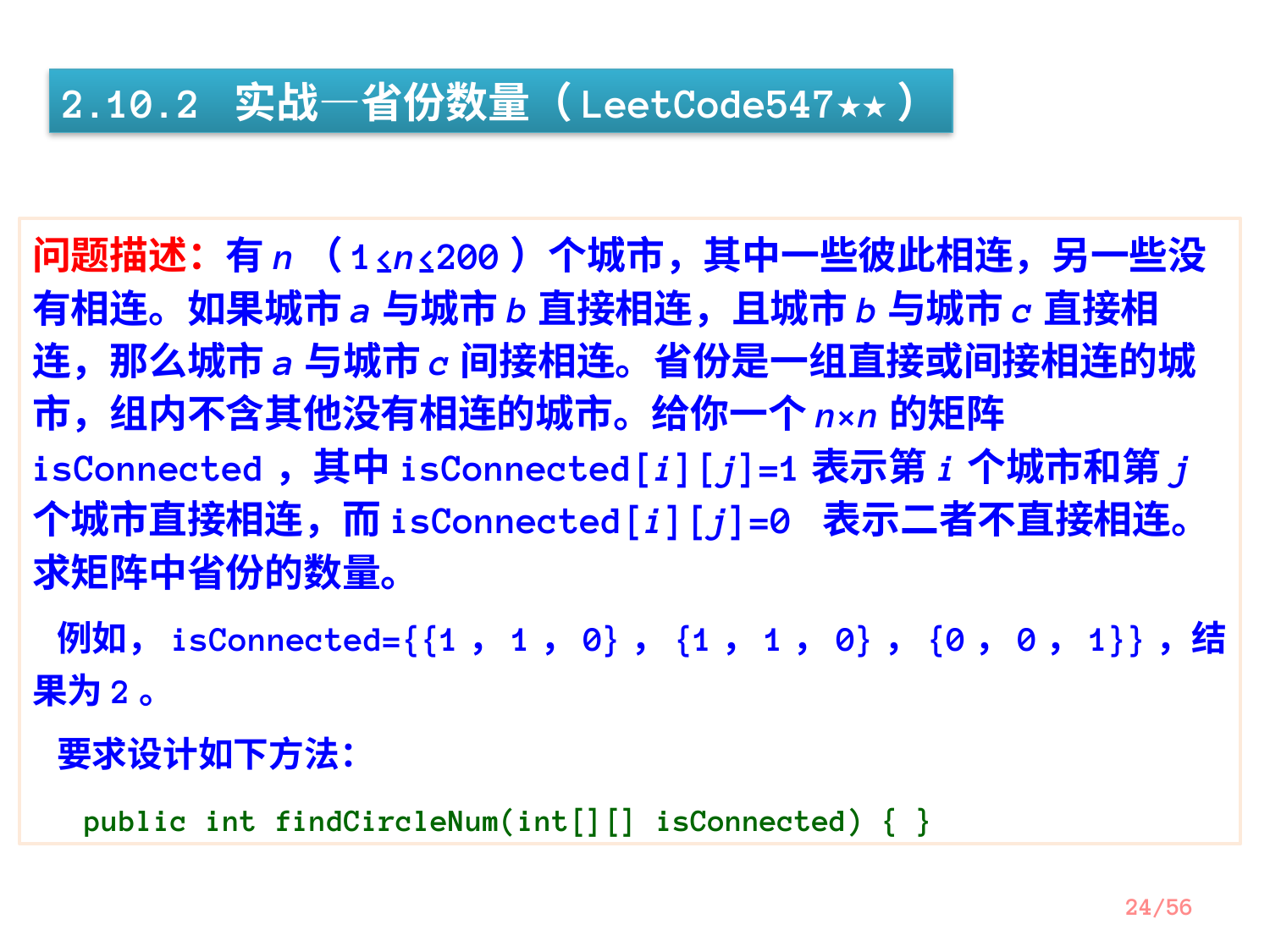

2.10.2 实战—省份数量（LeetCode547★★）
问题描述：有n（1≤n≤200）个城市，其中一些彼此相连，另一些没有相连。如果城市a与城市b直接相连，且城市b与城市c直接相连，那么城市a与城市c间接相连。省份是一组直接或间接相连的城市，组内不含其他没有相连的城市。给你一个n×n的矩阵isConnected，其中isConnected[i][j]=1表示第i个城市和第j个城市直接相连，而isConnected[i][j]=0 表示二者不直接相连。求矩阵中省份的数量。
  例如，isConnected={{1，1，0}，{1，1，0}，{0，0，1}}，结果为2。
  要求设计如下方法：
   public int findCircleNum(int[][] isConnected) { }
24/56